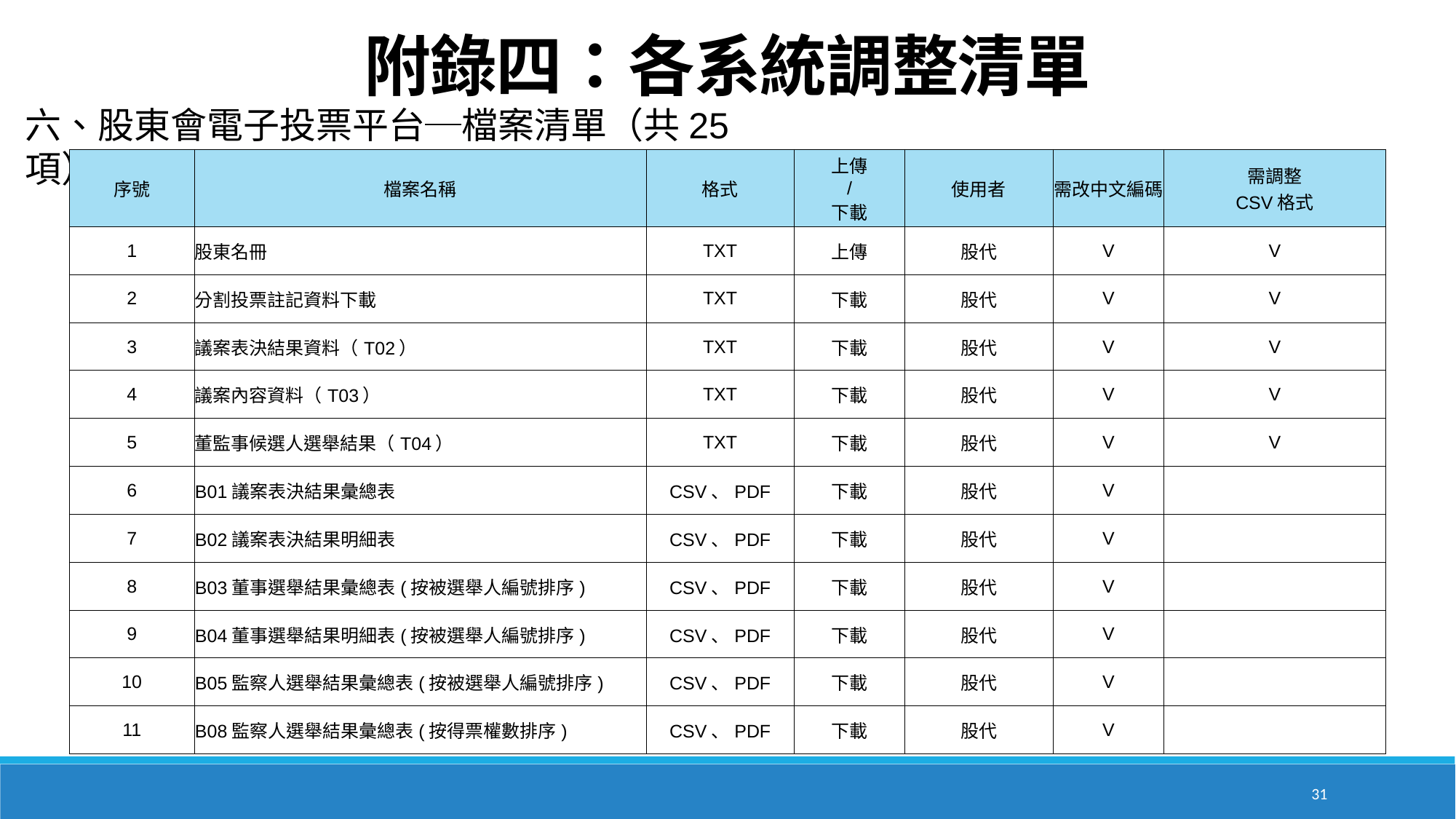

附錄四：各系統調整清單
六、股東會電子投票平台─檔案清單（共25項）
| 序號 | 檔案名稱 | 格式 | 上傳 / 下載 | 使用者 | 需改中文編碼 | 需調整 CSV格式 |
| --- | --- | --- | --- | --- | --- | --- |
| 1 | 股東名冊 | TXT | 上傳 | 股代 | V | V |
| 2 | 分割投票註記資料下載 | TXT | 下載 | 股代 | V | V |
| 3 | 議案表決結果資料（T02） | TXT | 下載 | 股代 | V | V |
| 4 | 議案內容資料（T03） | TXT | 下載 | 股代 | V | V |
| 5 | 董監事候選人選舉結果（T04） | TXT | 下載 | 股代 | V | V |
| 6 | B01議案表決結果彙總表 | CSV、PDF | 下載 | 股代 | V |  |
| 7 | B02議案表決結果明細表 | CSV、PDF | 下載 | 股代 | V |  |
| 8 | B03董事選舉結果彙總表(按被選舉人編號排序) | CSV、PDF | 下載 | 股代 | V |  |
| 9 | B04董事選舉結果明細表(按被選舉人編號排序) | CSV、PDF | 下載 | 股代 | V |  |
| 10 | B05監察人選舉結果彙總表(按被選舉人編號排序) | CSV、PDF | 下載 | 股代 | V |  |
| 11 | B08監察人選舉結果彙總表(按得票權數排序) | CSV、PDF | 下載 | 股代 | V |  |
31